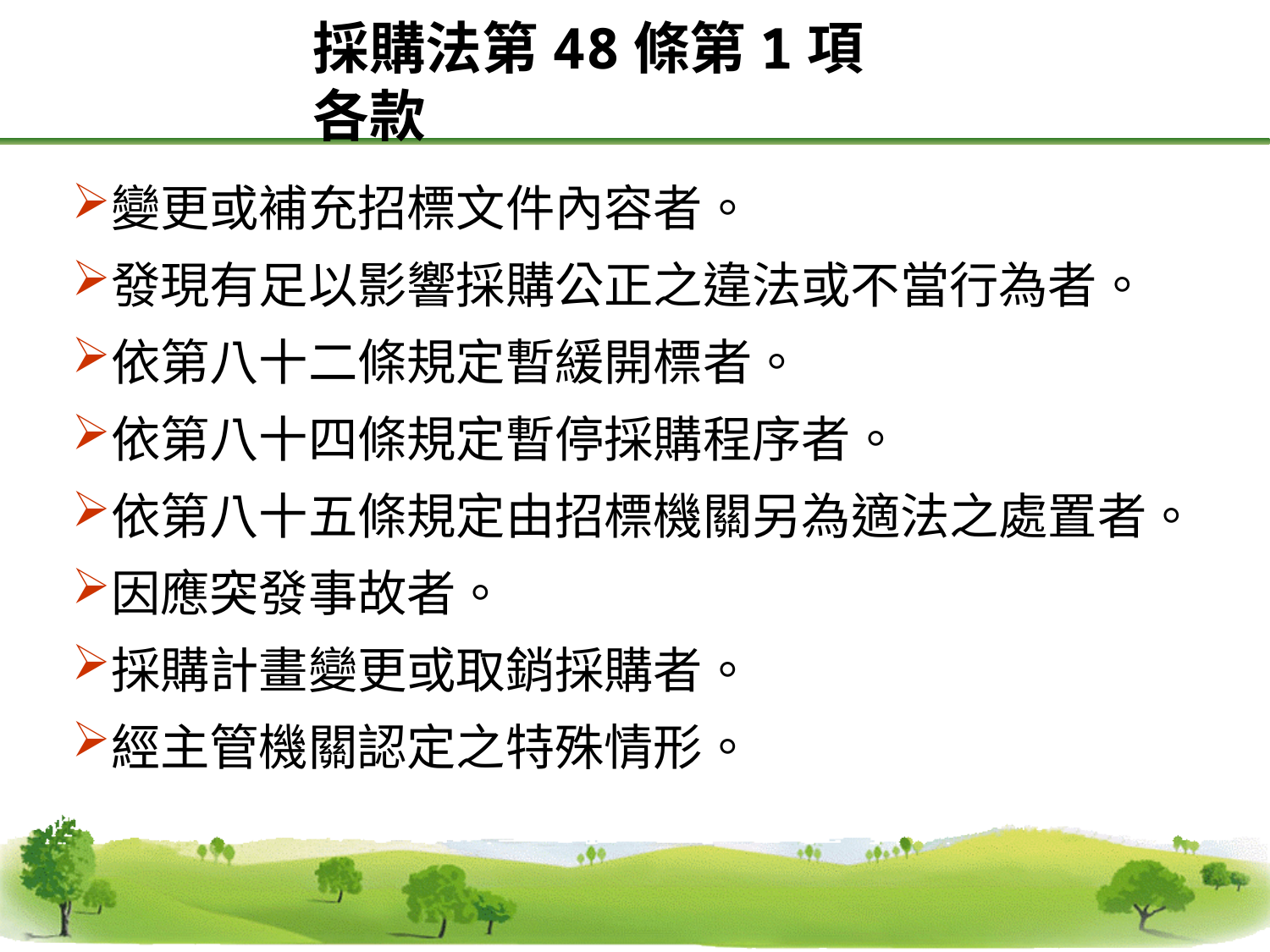

採購法第48條第1項各款

變更或補充招標文件內容者。
發現有足以影響採購公正之違法或不當行為者。
依第八十二條規定暫緩開標者。
依第八十四條規定暫停採購程序者。
依第八十五條規定由招標機關另為適法之處置者。
因應突發事故者。
採購計畫變更或取銷採購者。
經主管機關認定之特殊情形。